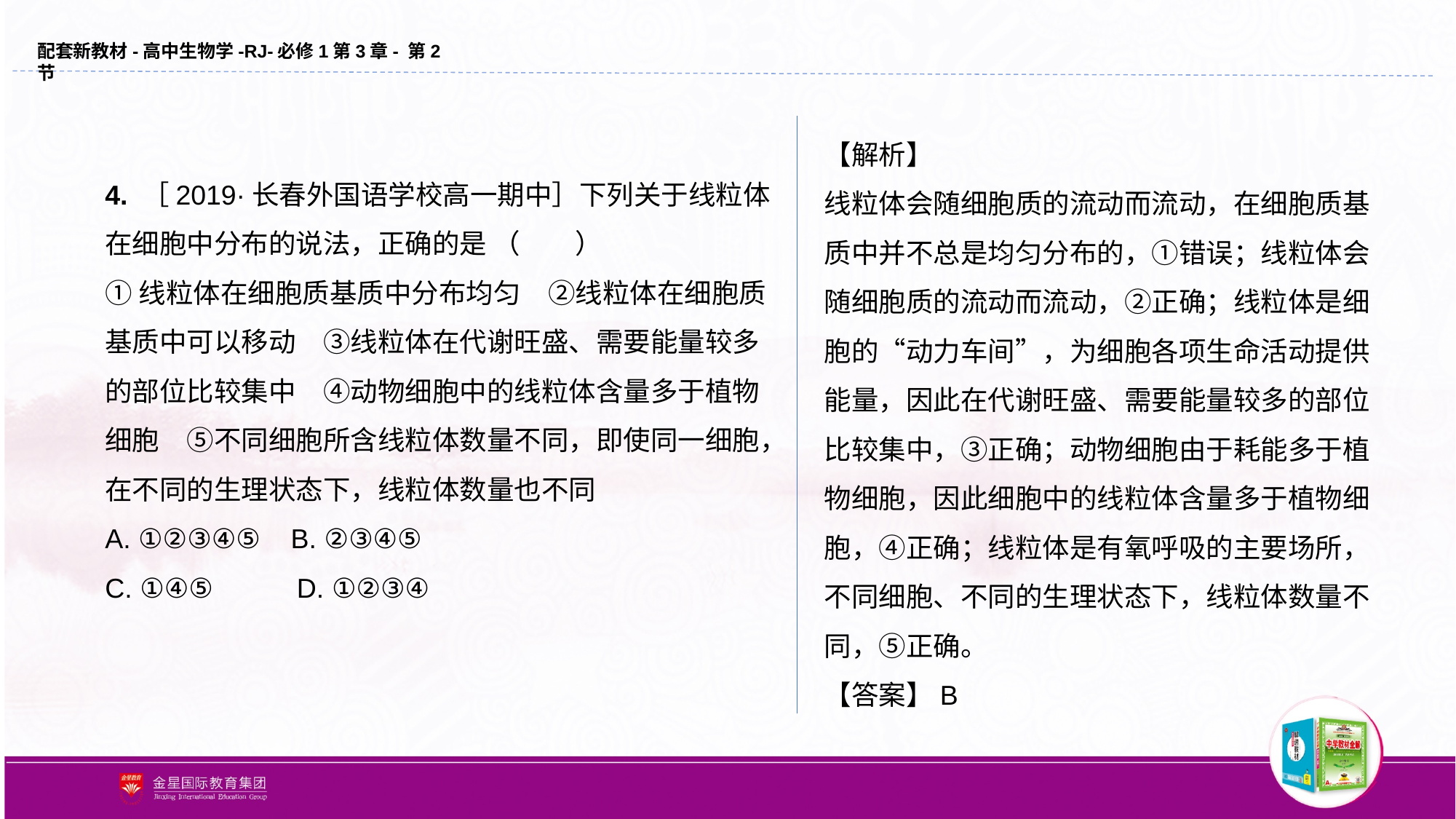

【解析】
线粒体会随细胞质的流动而流动，在细胞质基质中并不总是均匀分布的，①错误；线粒体会随细胞质的流动而流动，②正确；线粒体是细胞的“动力车间”，为细胞各项生命活动提供能量，因此在代谢旺盛、需要能量较多的部位比较集中，③正确；动物细胞由于耗能多于植物细胞，因此细胞中的线粒体含量多于植物细胞，④正确；线粒体是有氧呼吸的主要场所，不同细胞、不同的生理状态下，线粒体数量不同，⑤正确。
【答案】B

4. ［2019·长春外国语学校高一期中］下列关于线粒体在细胞中分布的说法，正确的是 （　　）
①线粒体在细胞质基质中分布均匀　②线粒体在细胞质基质中可以移动　③线粒体在代谢旺盛、需要能量较多的部位比较集中　④动物细胞中的线粒体含量多于植物细胞　⑤不同细胞所含线粒体数量不同，即使同一细胞，在不同的生理状态下，线粒体数量也不同
A. ①②③④⑤    B. ②③④⑤
C. ①④⑤           D. ①②③④